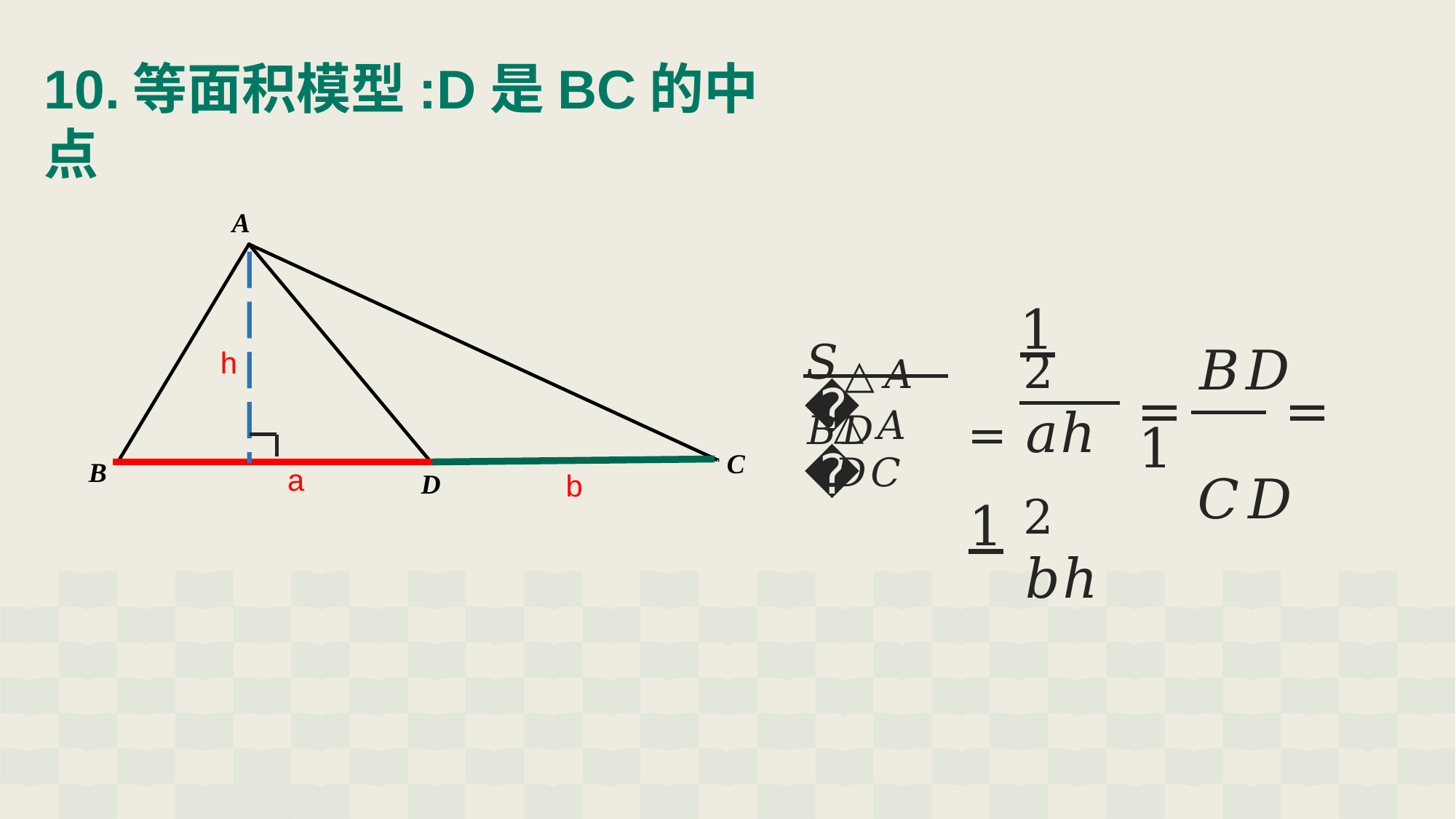

# 10.等面积模型:D是BC的中点
A
 1

2 𝑎ℎ
𝑆△𝐴𝐵𝐷
h
𝐵𝐷
=	= 1
𝐶𝐷
𝑆

= 1
△𝐴𝐷𝐶

2 𝑏ℎ

C
B

a

b
D